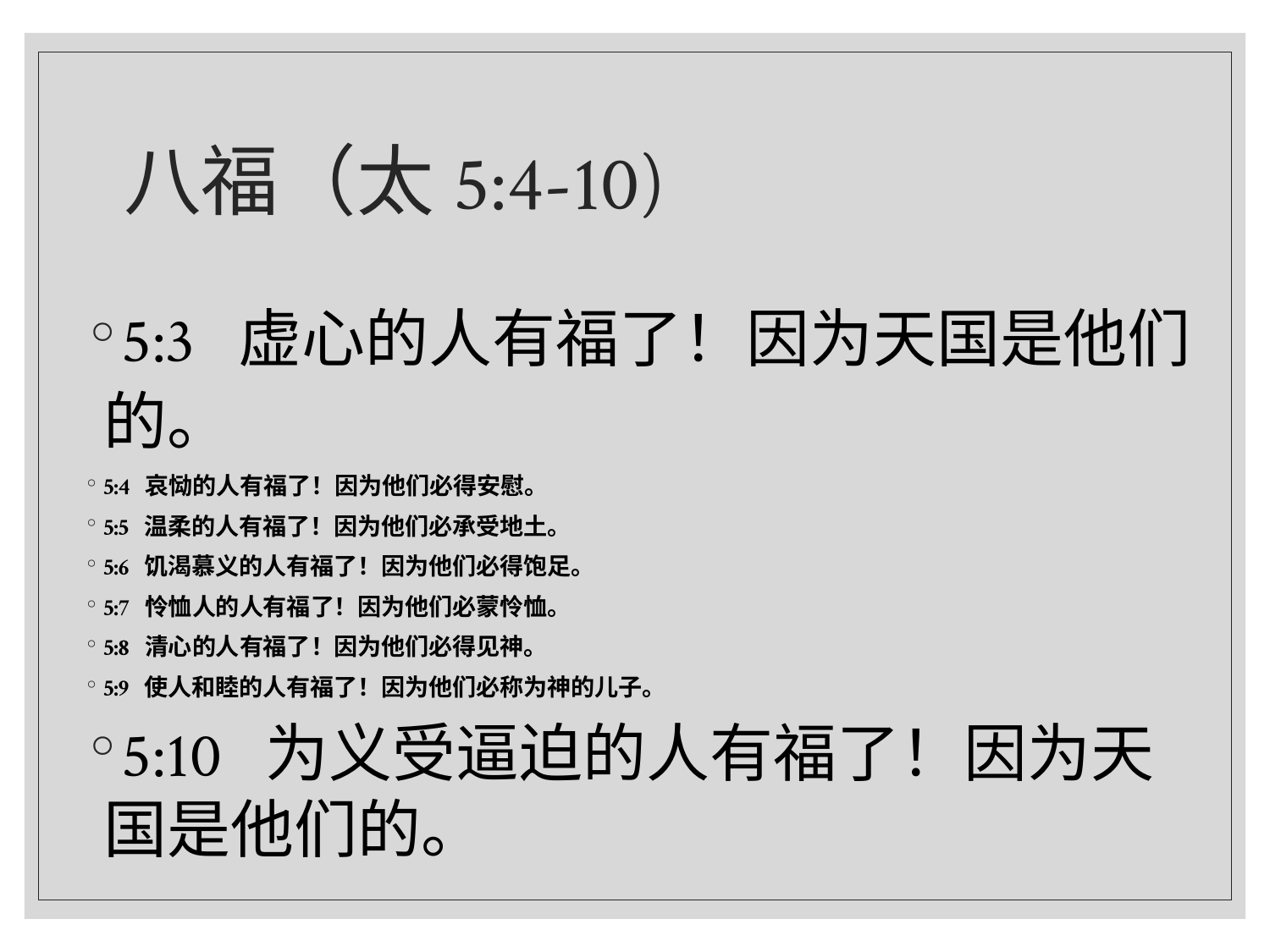

# 八福（太5:4-10)
5:3  虚心的人有福了！因为天国是他们的。
5:4  哀恸的人有福了！因为他们必得安慰。
5:5  温柔的人有福了！因为他们必承受地土。
5:6  饥渴慕义的人有福了！因为他们必得饱足。
5:7  怜恤人的人有福了！因为他们必蒙怜恤。
5:8  清心的人有福了！因为他们必得见神。
5:9  使人和睦的人有福了！因为他们必称为神的儿子。
5:10  为义受逼迫的人有福了！因为天国是他们的。